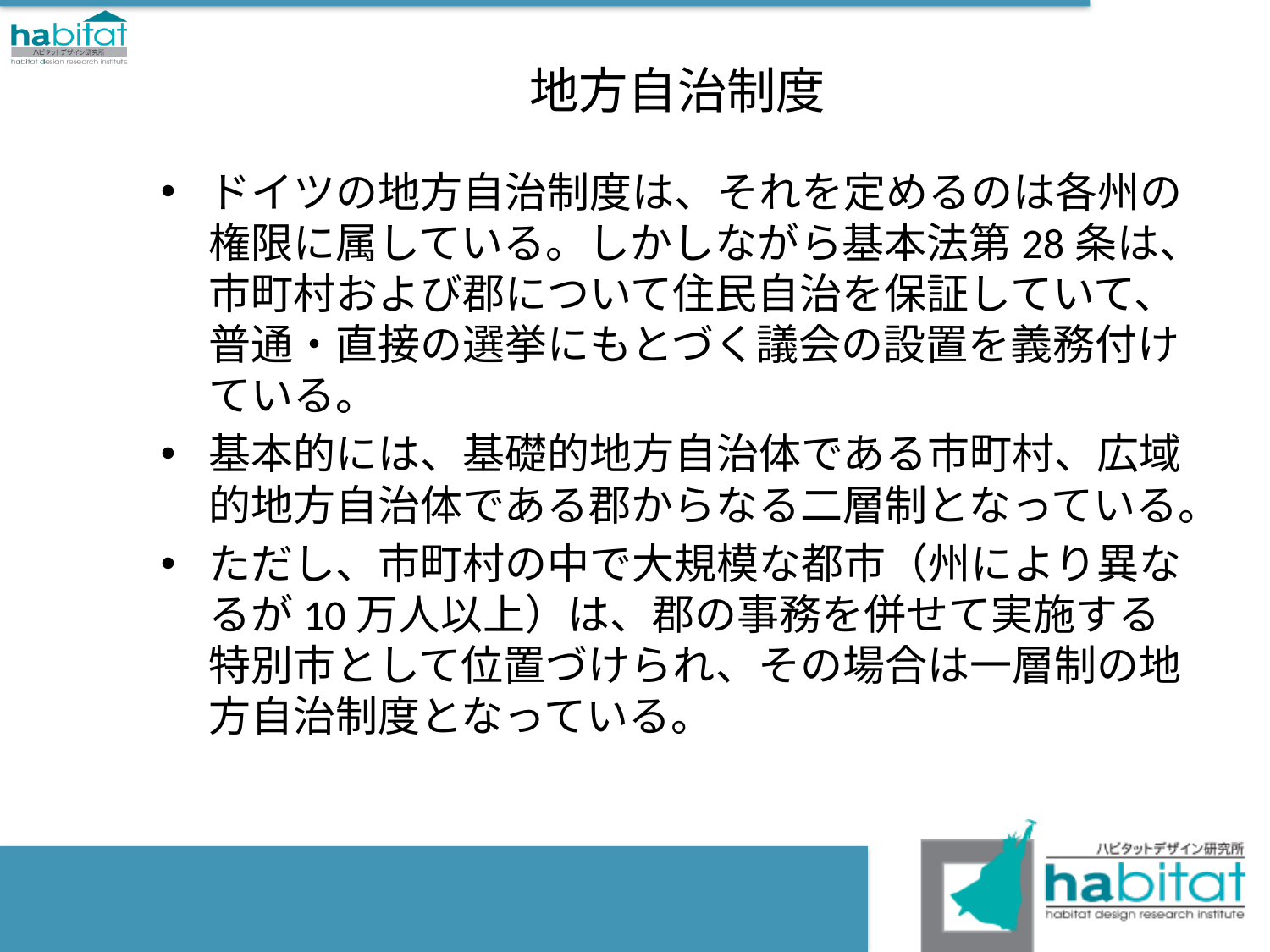

# 地方自治制度
ドイツの地方自治制度は、それを定めるのは各州の権限に属している。しかしながら基本法第28条は、市町村および郡について住民自治を保証していて、普通・直接の選挙にもとづく議会の設置を義務付けている。
基本的には、基礎的地方自治体である市町村、広域的地方自治体である郡からなる二層制となっている。
ただし、市町村の中で大規模な都市（州により異なるが10万人以上）は、郡の事務を併せて実施する特別市として位置づけられ、その場合は一層制の地方自治制度となっている。